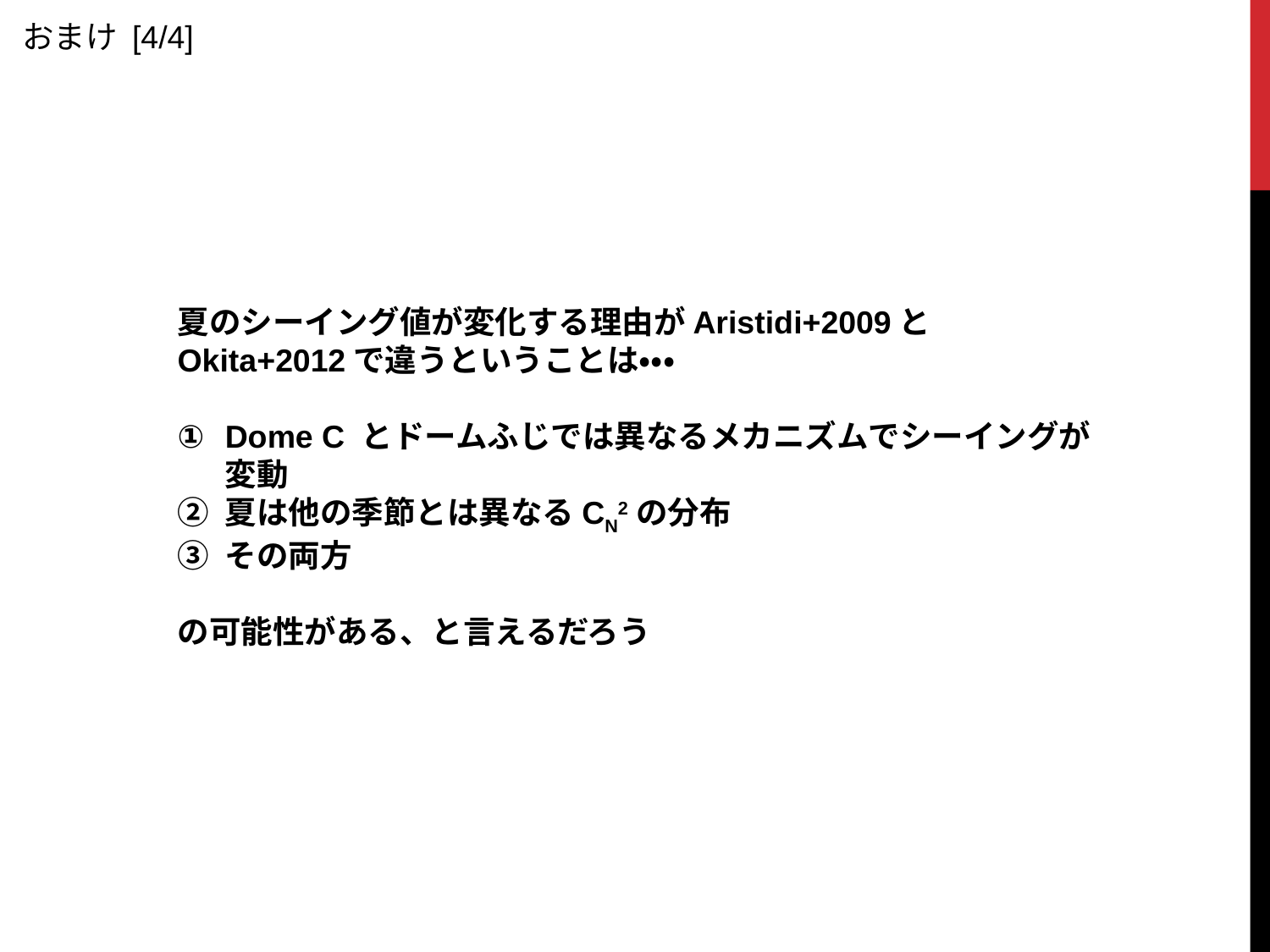

おまけ [4/4]
夏のシーイング値が変化する理由がAristidi+2009とOkita+2012で違うということは・・・

Dome C とドームふじでは異なるメカニズムでシーイングが変動
夏は他の季節とは異なるCN2の分布
その両方

の可能性がある、と言えるだろう